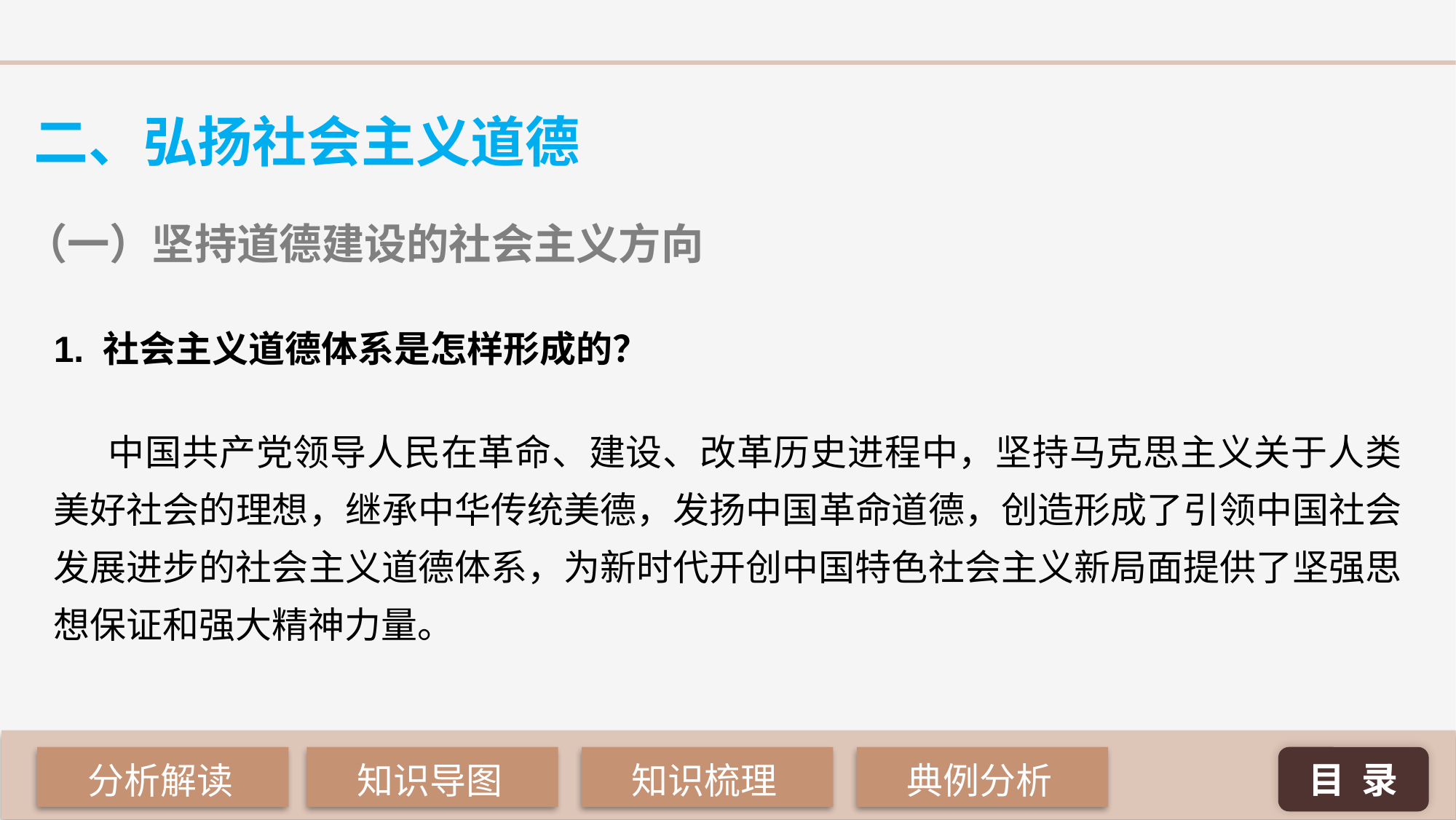

二、弘扬社会主义道德
（一）坚持道德建设的社会主义方向
1. 社会主义道德体系是怎样形成的？
中国共产党领导人民在革命、建设、改革历史进程中，坚持马克思主义关于人类美好社会的理想，继承中华传统美德，发扬中国革命道德，创造形成了引领中国社会发展进步的社会主义道德体系，为新时代开创中国特色社会主义新局面提供了坚强思想保证和强大精神力量。